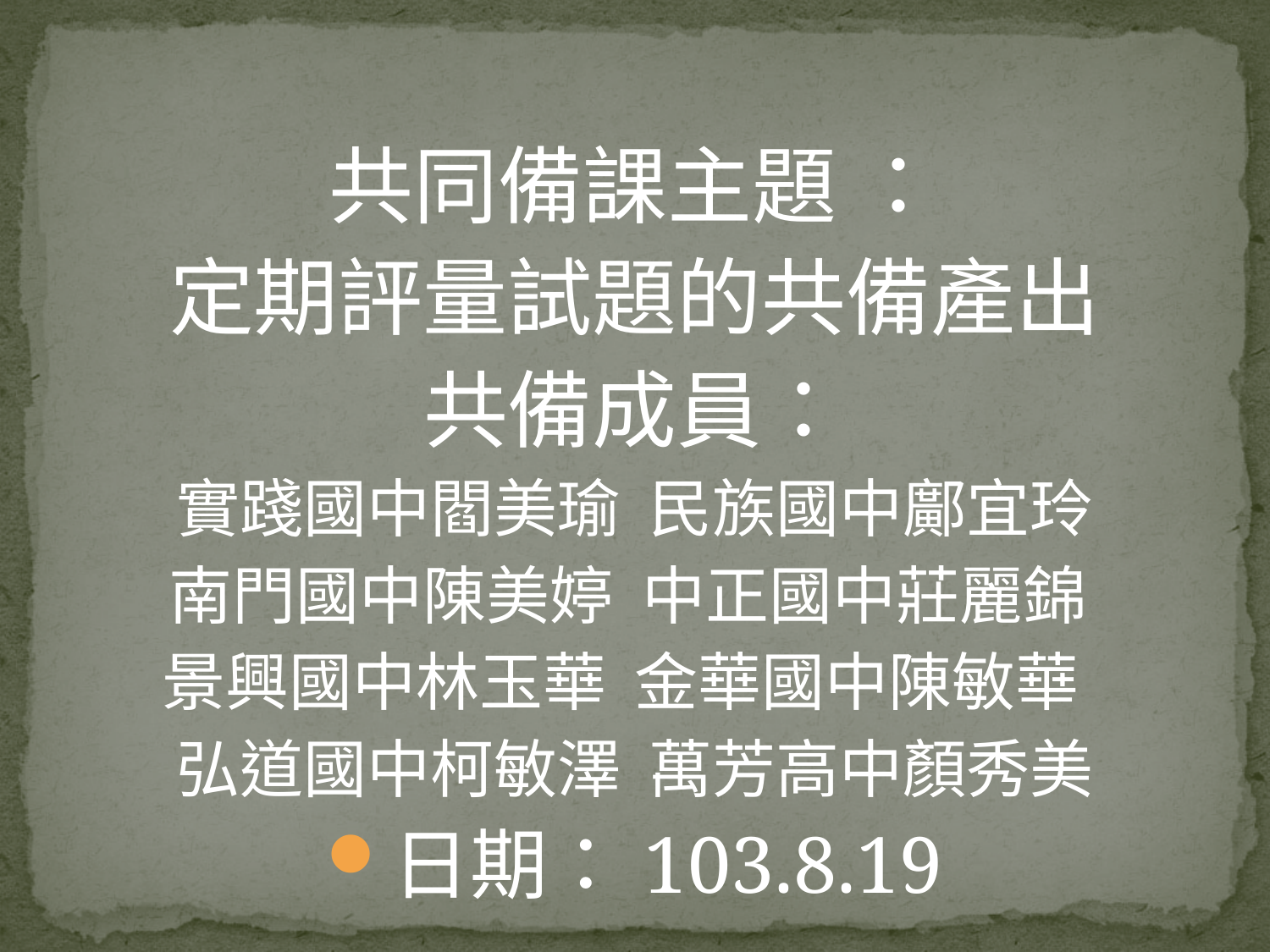

共同備課主題 ：
定期評量試題的共備產出
共備成員：
實踐國中閻美瑜  民族國中鄺宜玲
南門國中陳美婷  中正國中莊麗錦
景興國中林玉華  金華國中陳敏華
弘道國中柯敏澤  萬芳高中顏秀美
日期：103.8.19